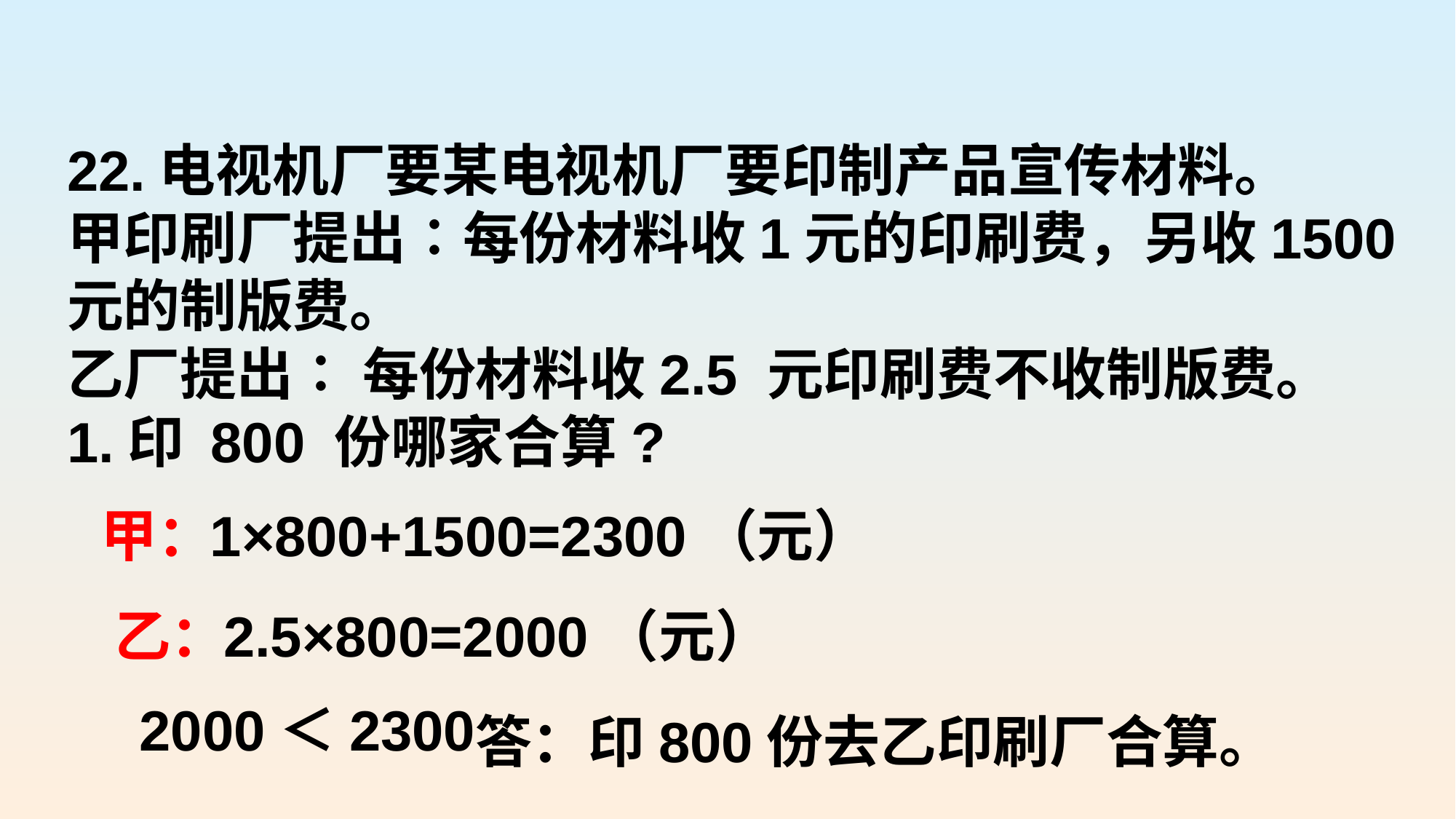

22.电视机厂要某电视机厂要印制产品宣传材料。
甲印刷厂提出∶每份材料收1元的印刷费，另收1500元的制版费。
乙厂提出∶ 每份材料收2.5 元印刷费不收制版费。
1.印 800 份哪家合算?
甲：
1×800+1500=2300（元）
乙：
2.5×800=2000（元）
2000＜2300
答：印800份去乙印刷厂合算。